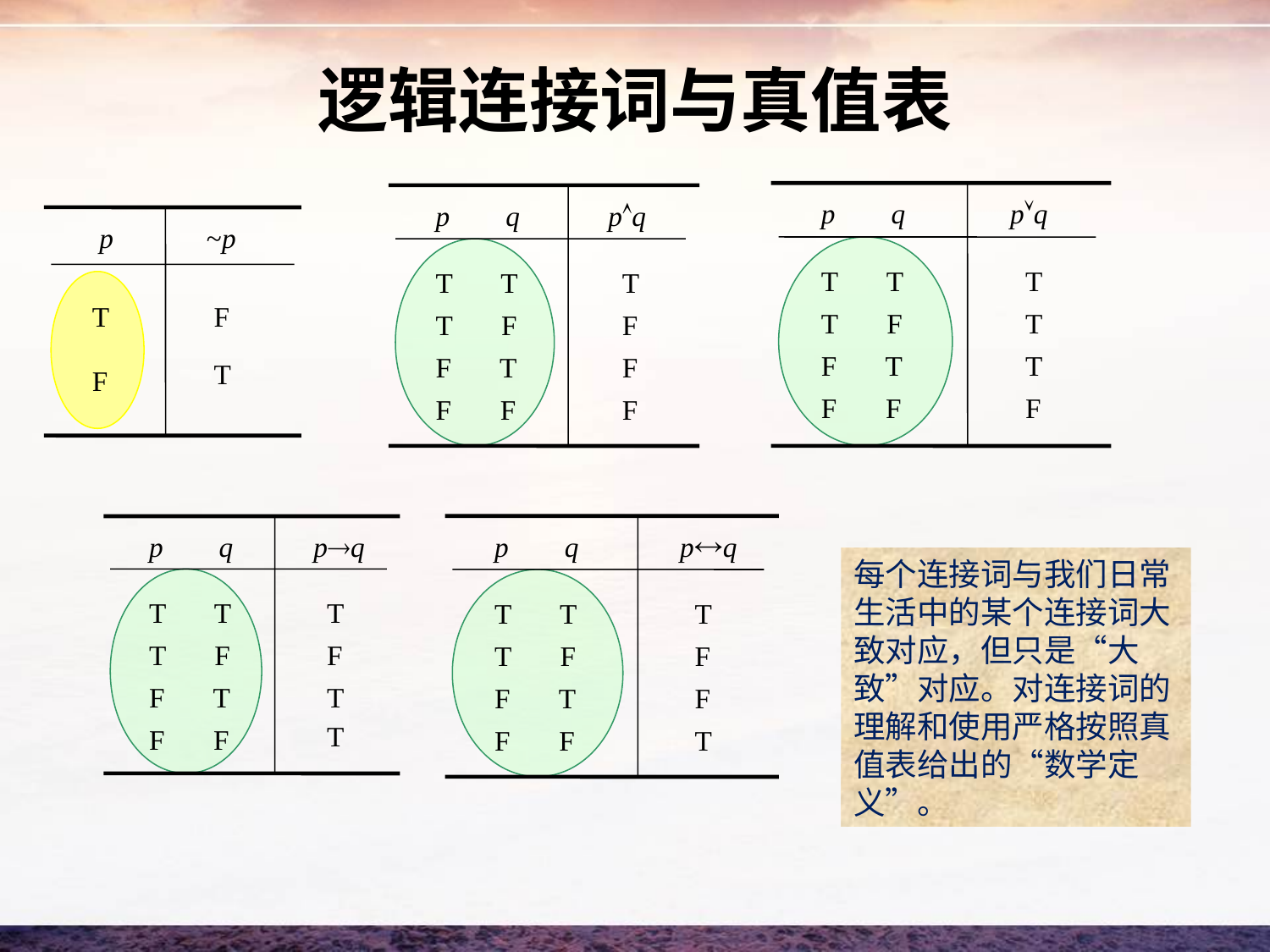

# 逻辑连接词与真值表

p        q
p∨q

T       T
T       F
F       T
F       F

T
T
T
F

p        q
p∧q

T       T
T       F
F       T
F       F

T
F
F
F

p
~p

T
F
T
F

p        q
p↔q

T       T
T       F
F       T
F       F

T
F
F
T

p→q
p        q

T       T
T       F
F       T
F       F

T
F
T
T

每个连接词与我们日常生活中的某个连接词大致对应，但只是“大致”对应。对连接词的理解和使用严格按照真值表给出的“数学定义”。